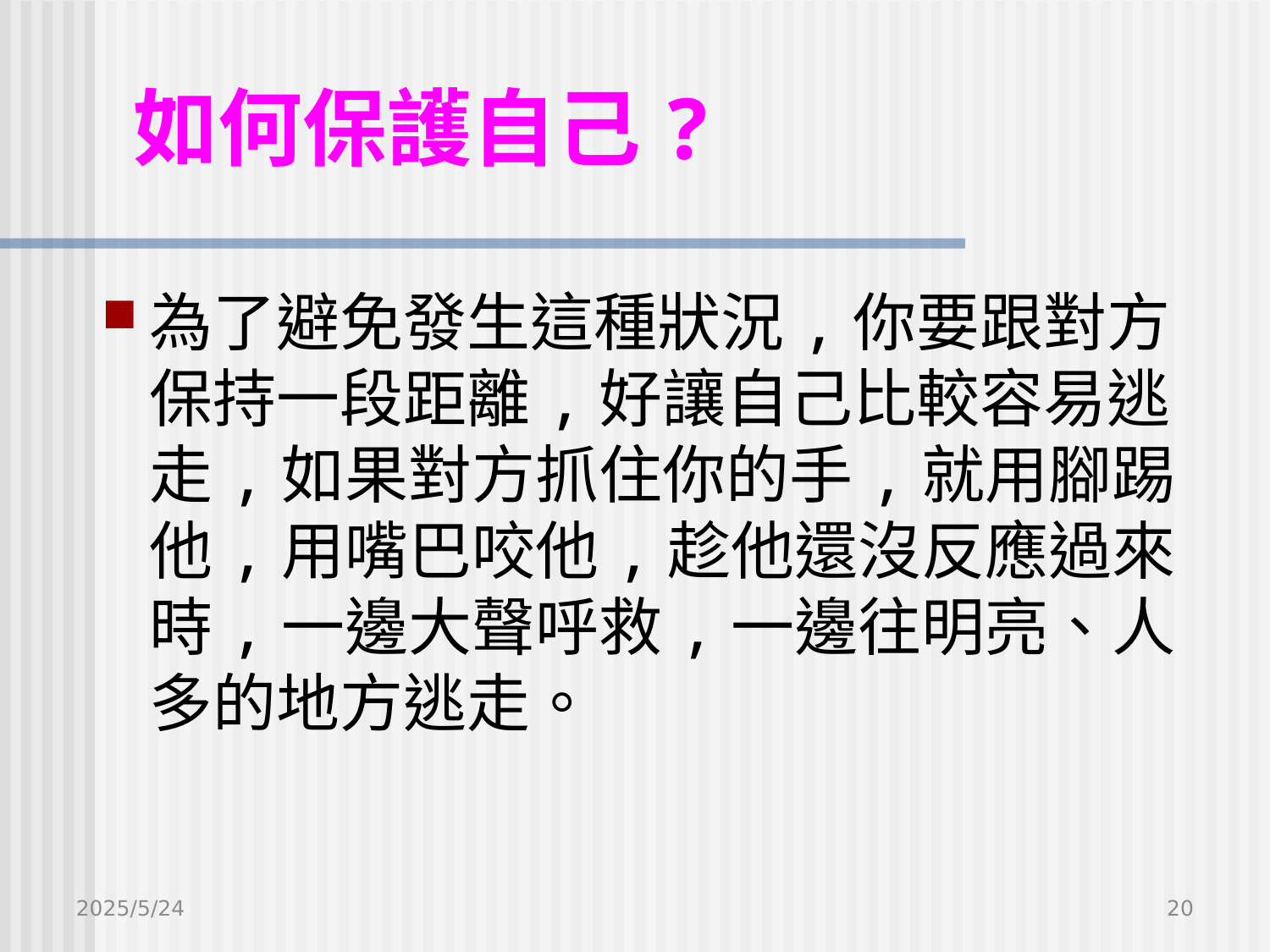

# 如何保護自己?
為了避免發生這種狀況,你要跟對方保持一段距離,好讓自己比較容易逃走,如果對方抓住你的手,就用腳踢他,用嘴巴咬他,趁他還沒反應過來時,一邊大聲呼救,一邊往明亮、人多的地方逃走。

2025/5/24
20